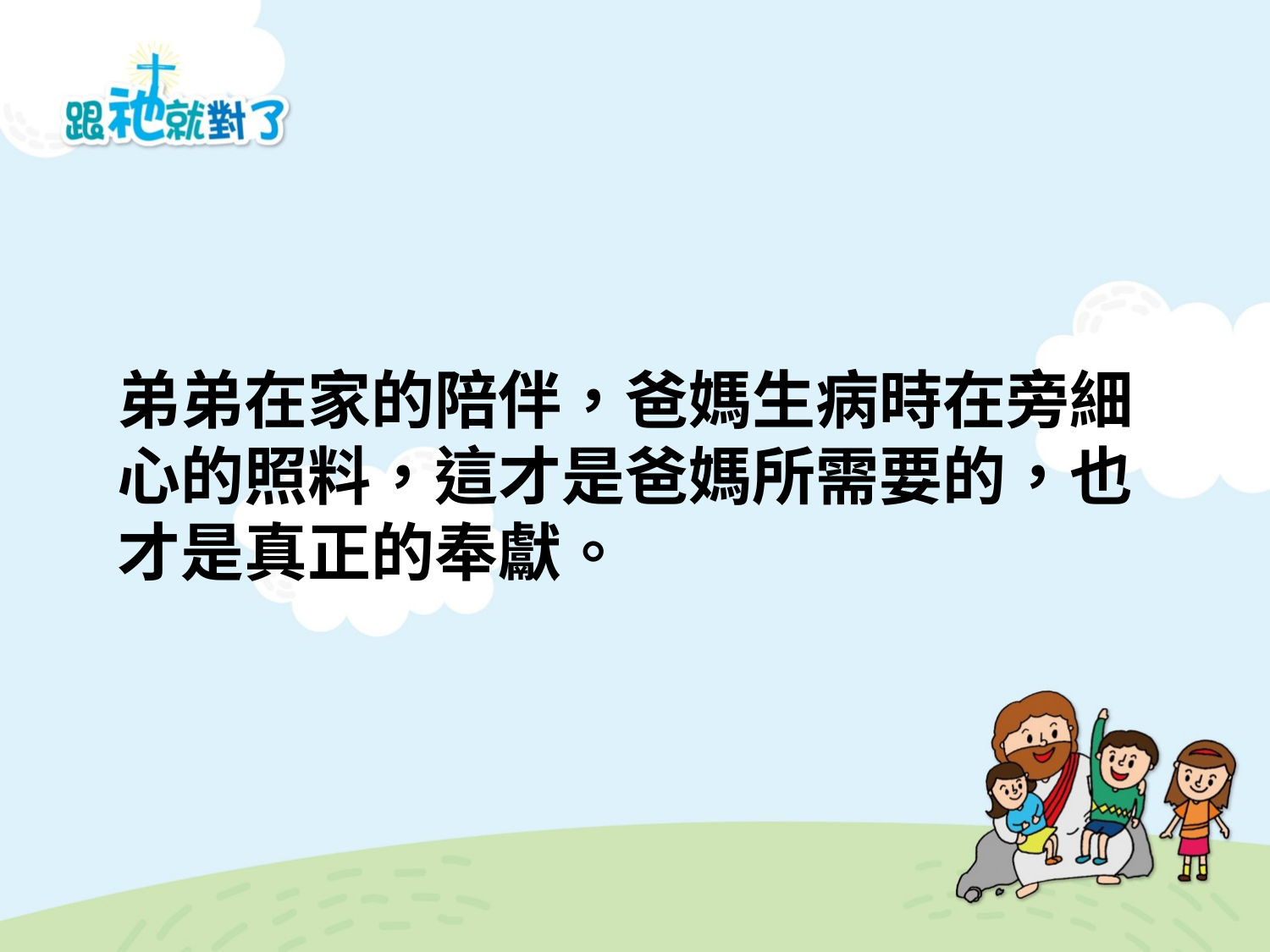

弟弟在家的陪伴，爸媽生病時在旁細心的照料，這才是爸媽所需要的，也才是真正的奉獻。